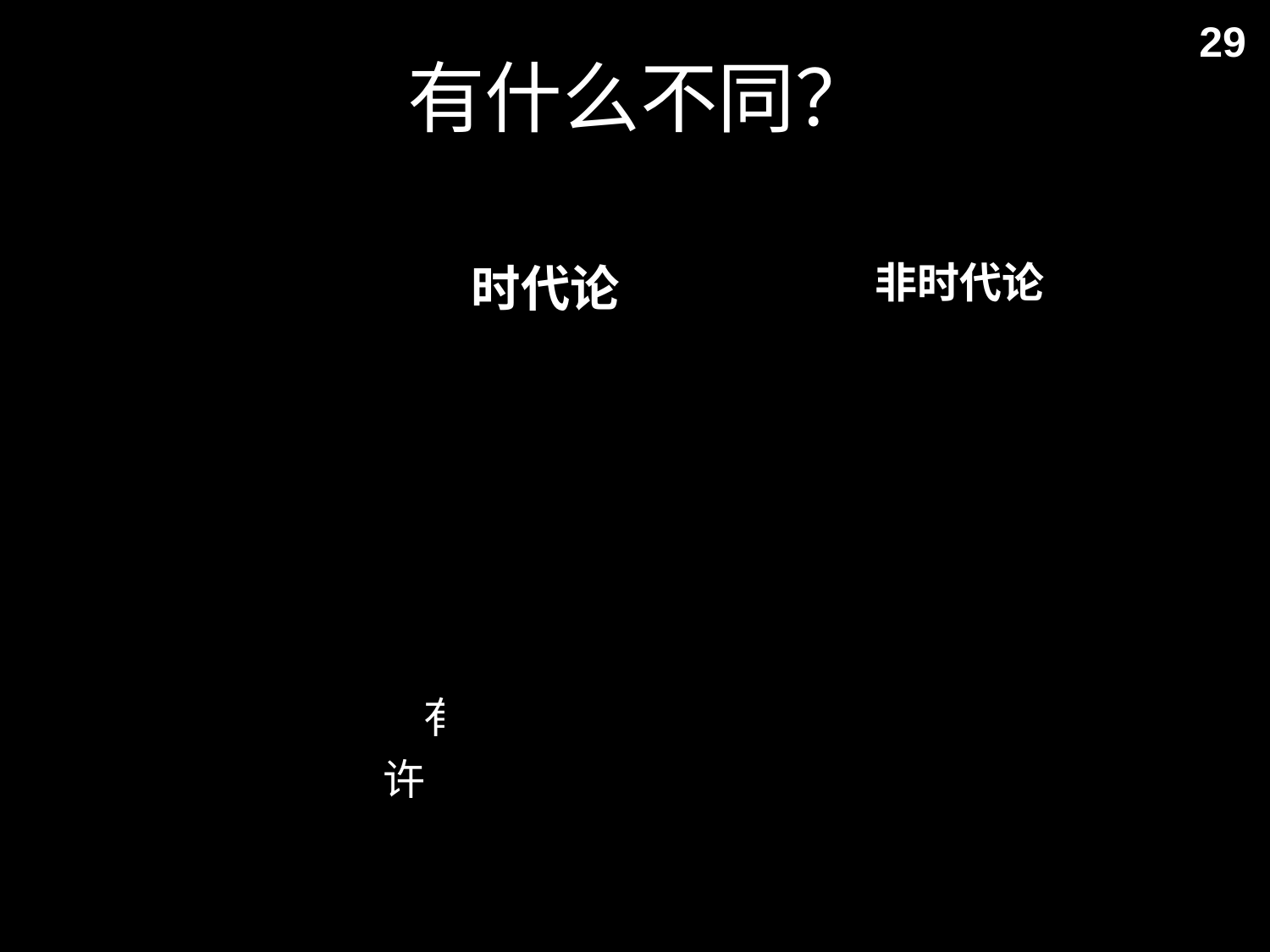

# 有什么不同？
29
|  | 时代论 | 非时代论 |
| --- | --- | --- |
| 千禧年的观点 | 千禧年 前论 |  |
| 大灾难的观点 | 大灾难前论 | 在大灾难中/后论 |
| 辨别经济的 差异 | 有-通常7个特许 | 有和没有—恩典的约 但没有献祭 |

千禧年
前后单一论